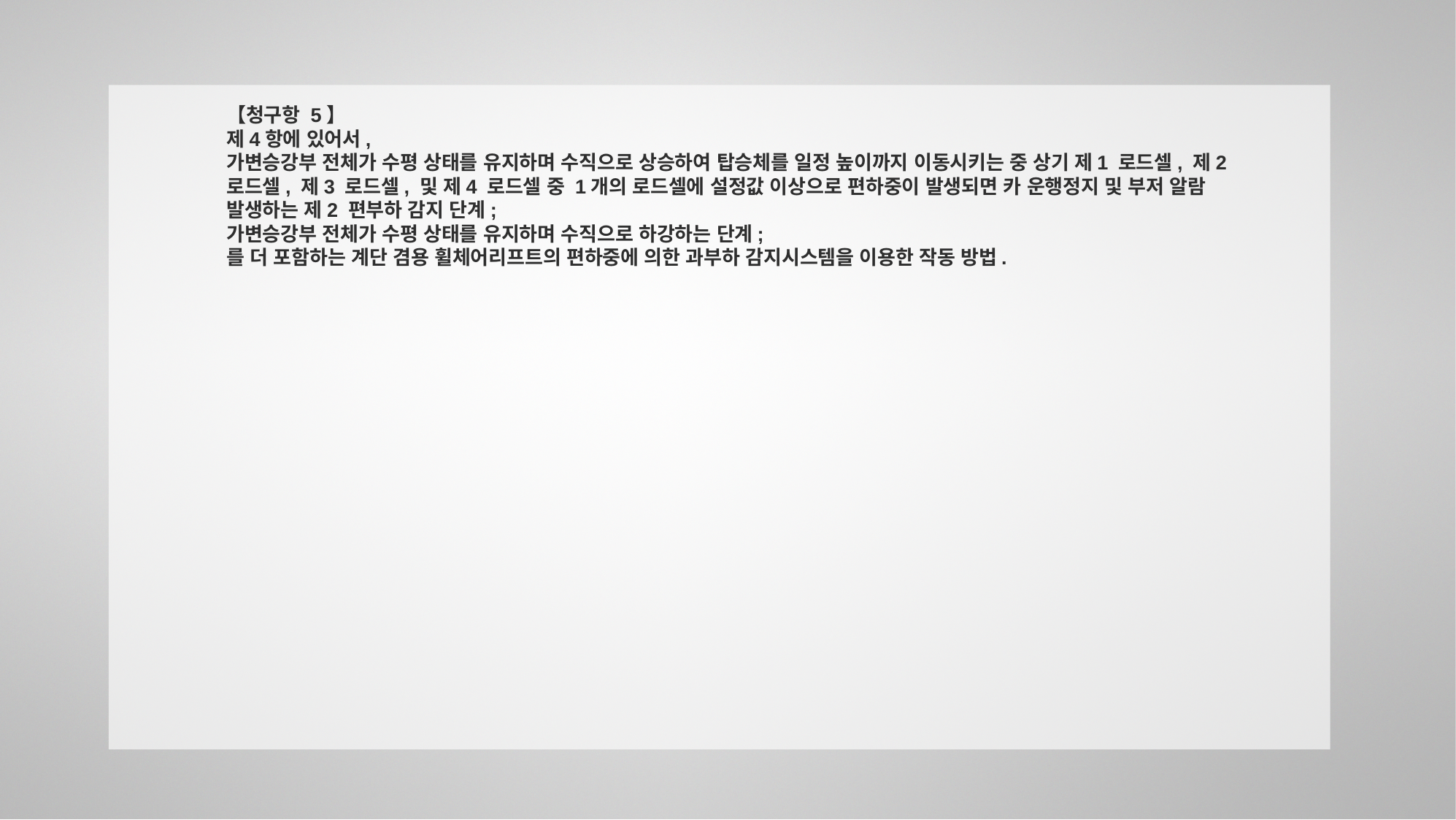

【청구항 5】
제4항에 있어서,
가변승강부 전체가 수평 상태를 유지하며 수직으로 상승하여 탑승체를 일정 높이까지 이동시키는 중 상기 제1 로드셀, 제2 로드셀, 제3 로드셀, 및 제4 로드셀 중 1개의 로드셀에 설정값 이상으로 편하중이 발생되면 카 운행정지 및 부저 알람 발생하는 제2 편부하 감지 단계;
가변승강부 전체가 수평 상태를 유지하며 수직으로 하강하는 단계;
를 더 포함하는 계단 겸용 휠체어리프트의 편하중에 의한 과부하 감지시스템을 이용한 작동 방법.